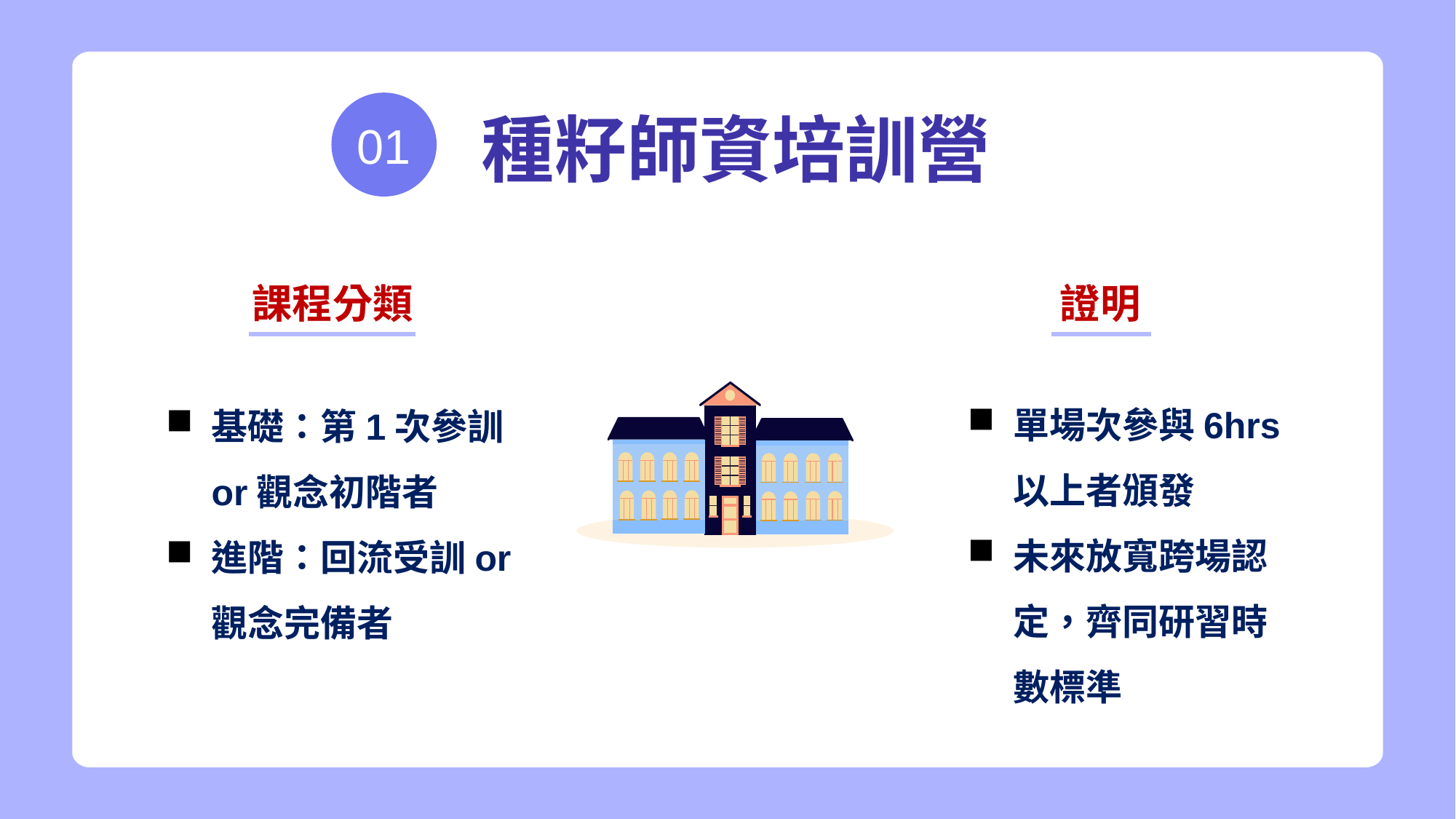

# 種籽師資培訓營
01
課程分類
基礎：第1次參訓or觀念初階者
進階：回流受訓or觀念完備者
證明
單場次參與6hrs以上者頒發
未來放寬跨場認定，齊同研習時數標準